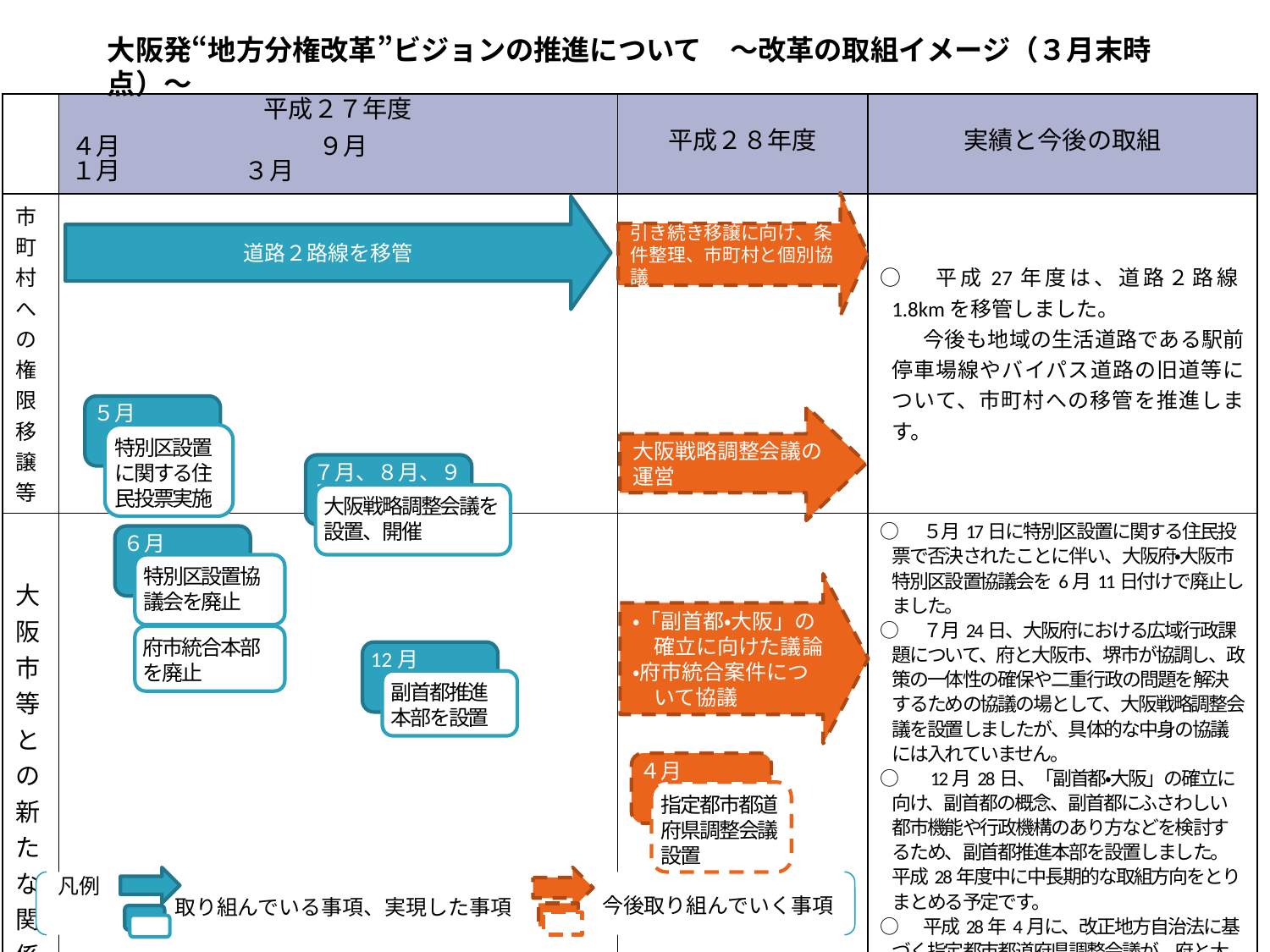

大阪発“地方分権改革”ビジョンの推進について　～改革の取組イメージ（３月末時点）～
|  | 平成２７年度 | 平成２８年度 | 実績と今後の取組 |
| --- | --- | --- | --- |
|  | ４月　　　　　　　　９月　　　　　　　　　１月　　　　　３月 |  |  |
| 市町村への 権限移譲等 |  |  | ○　平成27年度は、道路２路線1.8kmを移管しました。 　　今後も地域の生活道路である駅前停車場線やバイパス道路の旧道等について、市町村への移管を推進します。 |
| 大阪市等との新たな関係づくり |  |  | ○　５月17日に特別区設置に関する住民投票で否決されたことに伴い、大阪府・大阪市特別区設置協議会を6月11日付けで廃止しました。 ○　７月24日、大阪府における広域行政課題について、府と大阪市、堺市が協調し、政策の一体性の確保や二重行政の問題を解決するための協議の場として、大阪戦略調整会議を設置しましたが、具体的な中身の協議には入れていません。 ○　12月28日、「副首都・大阪」の確立に向け、副首都の概念、副首都にふさわしい都市機能や行政機構のあり方などを検討するため、副首都推進本部を設置しました。平成28年度中に中長期的な取組方向をとりまとめる予定です。 ○　平成28年4月に、改正地方自治法に基づく指定都市都道府県調整会議が、府と大阪市・堺市との間にそれぞれ設置されます。（大阪市とは副首都推進本部会議の中に調整会議の位置づけを持たせます。）二重行政解消（府市統合案件含む）など指定都市と都道府県の事務の処理について必要な協議をするため、適時適切に会議を開催します。 |
引き続き移譲に向け、条件整理、市町村と個別協議
道路２路線を移管
５月
大阪戦略調整会議の運営
特別区設置に関する住民投票実施
７月、８月、９月
大阪戦略調整会議を設置、開催
６月
特別区設置協議会を廃止
・「副首都・大阪」の
　確立に向けた議論
・府市統合案件につ
　いて協議
府市統合本部を廃止
12月
副首都推進
本部を設置
４月
指定都市都道府県調整会議設置

凡例

今後取り組んでいく事項
取り組んでいる事項、実現した事項